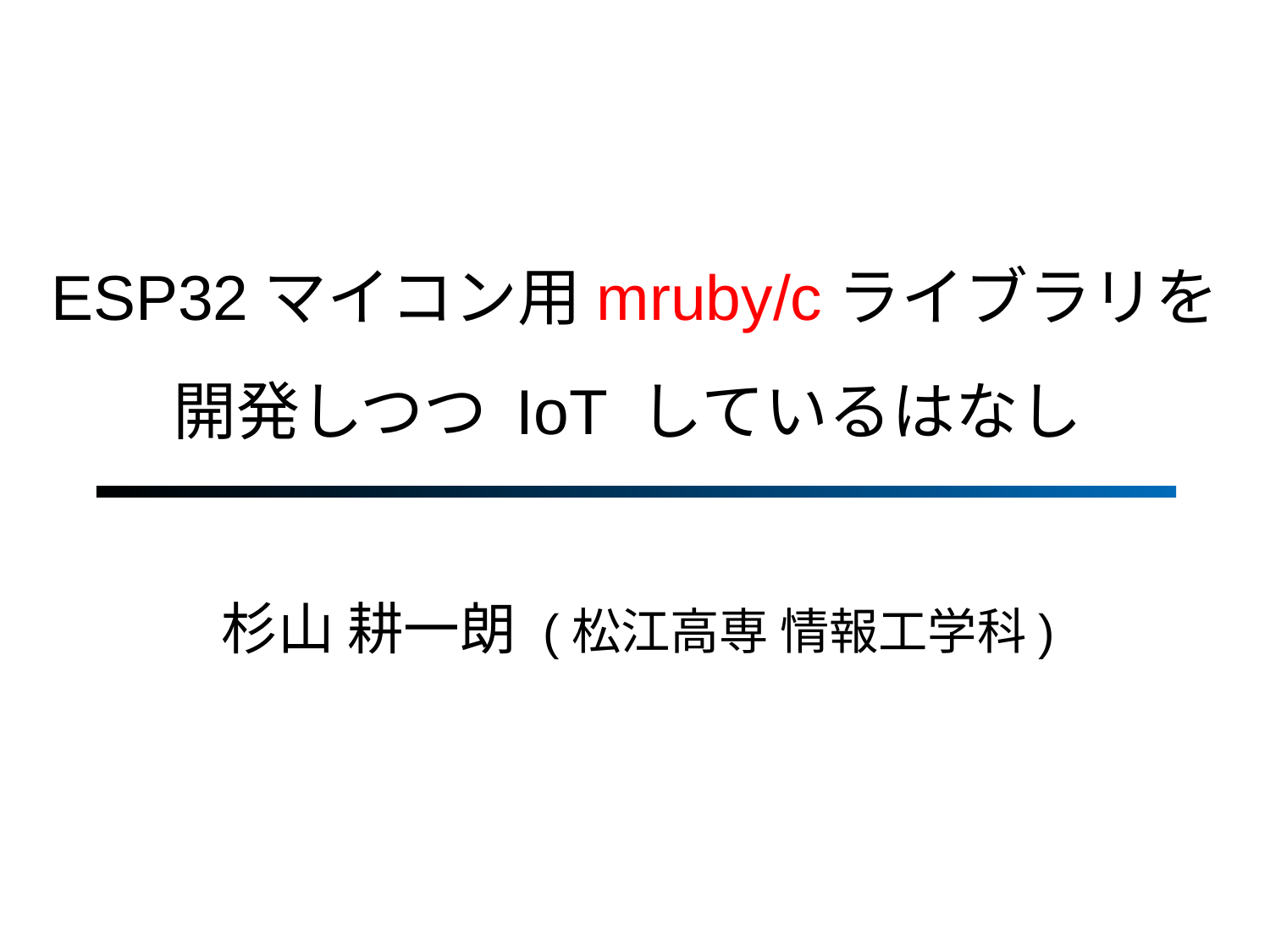

# ESP32マイコン用mruby/cライブラリを 開発しつつ IoT しているはなし

杉山 耕一朗 (松江高専 情報工学科)